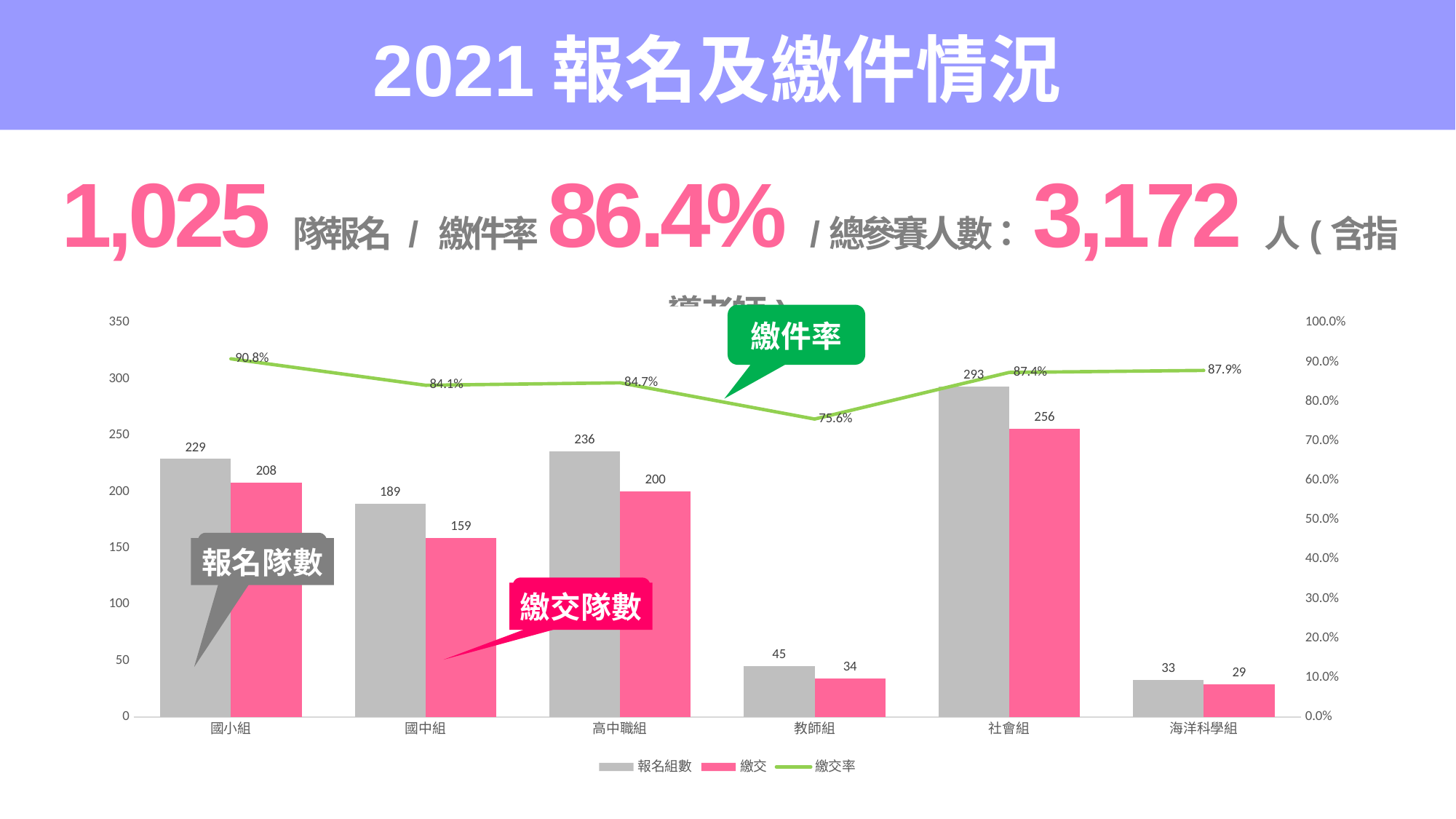

2021報名及繳件情況
1,025隊報名  /  繳件率86.4% /總參賽人數：3,172人(含指導老師)

繳件率

### Chart

| Category | 報名組數 | 繳交 | 繳交率 |
|---|---|---|---|
| 國小組 | 229.0 | 208.0 | 0.9082969432314411 |
| 國中組 | 189.0 | 159.0 | 0.8412698412698413 |
| 高中職組 | 236.0 | 200.0 | 0.847457627118644 |
| 教師組 | 45.0 | 34.0 | 0.7555555555555555 |
| 社會組 | 293.0 | 256.0 | 0.8737201365187713 |
| 海洋科學組 | 33.0 | 29.0 | 0.8787878787878788 |
報名隊數

繳交隊數